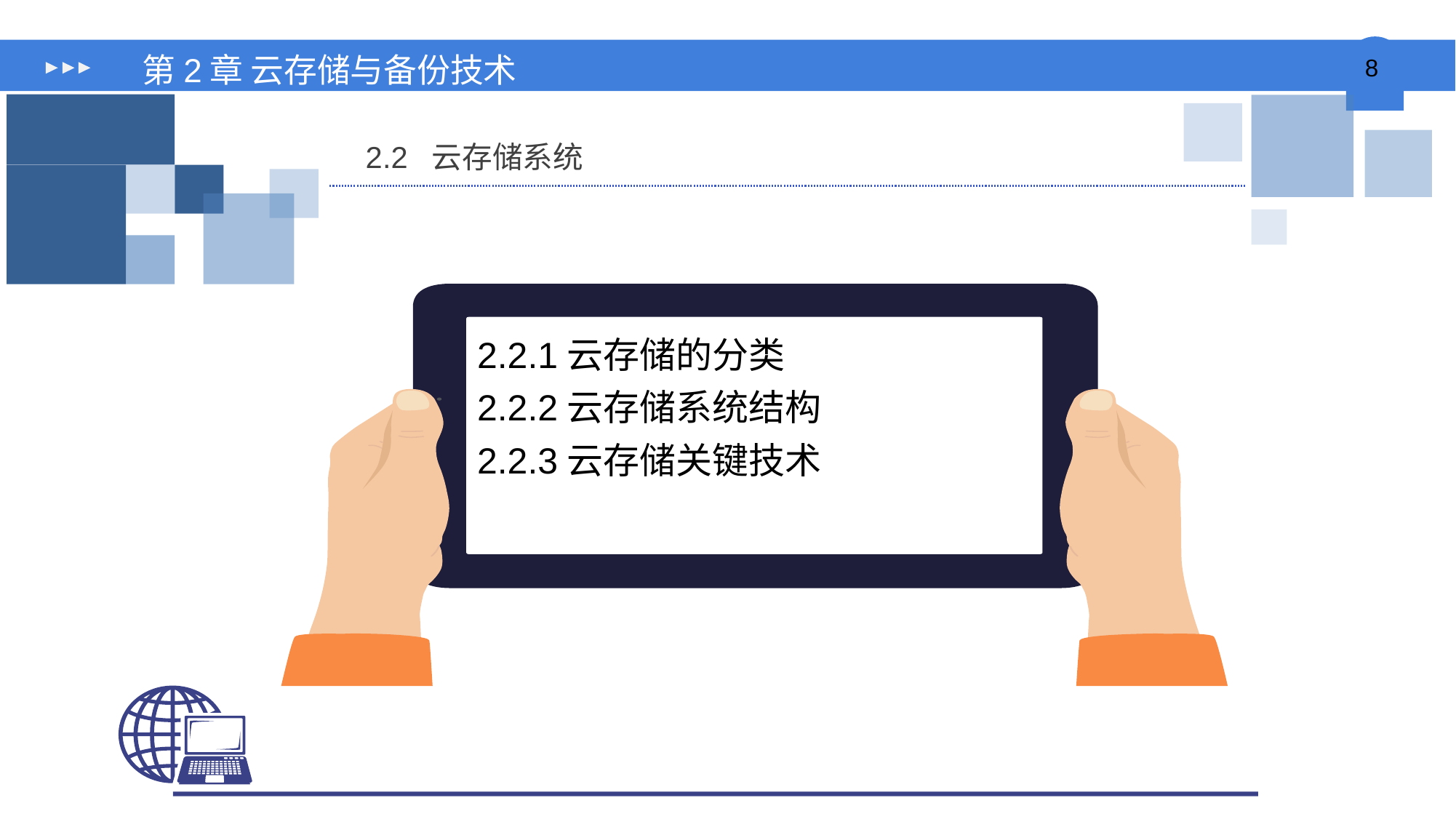

# 第2章 云存储与备份技术
2.2  云存储系统

2.2.1云存储的分类
2.2.2云存储系统结构
2.2.3云存储关键技术